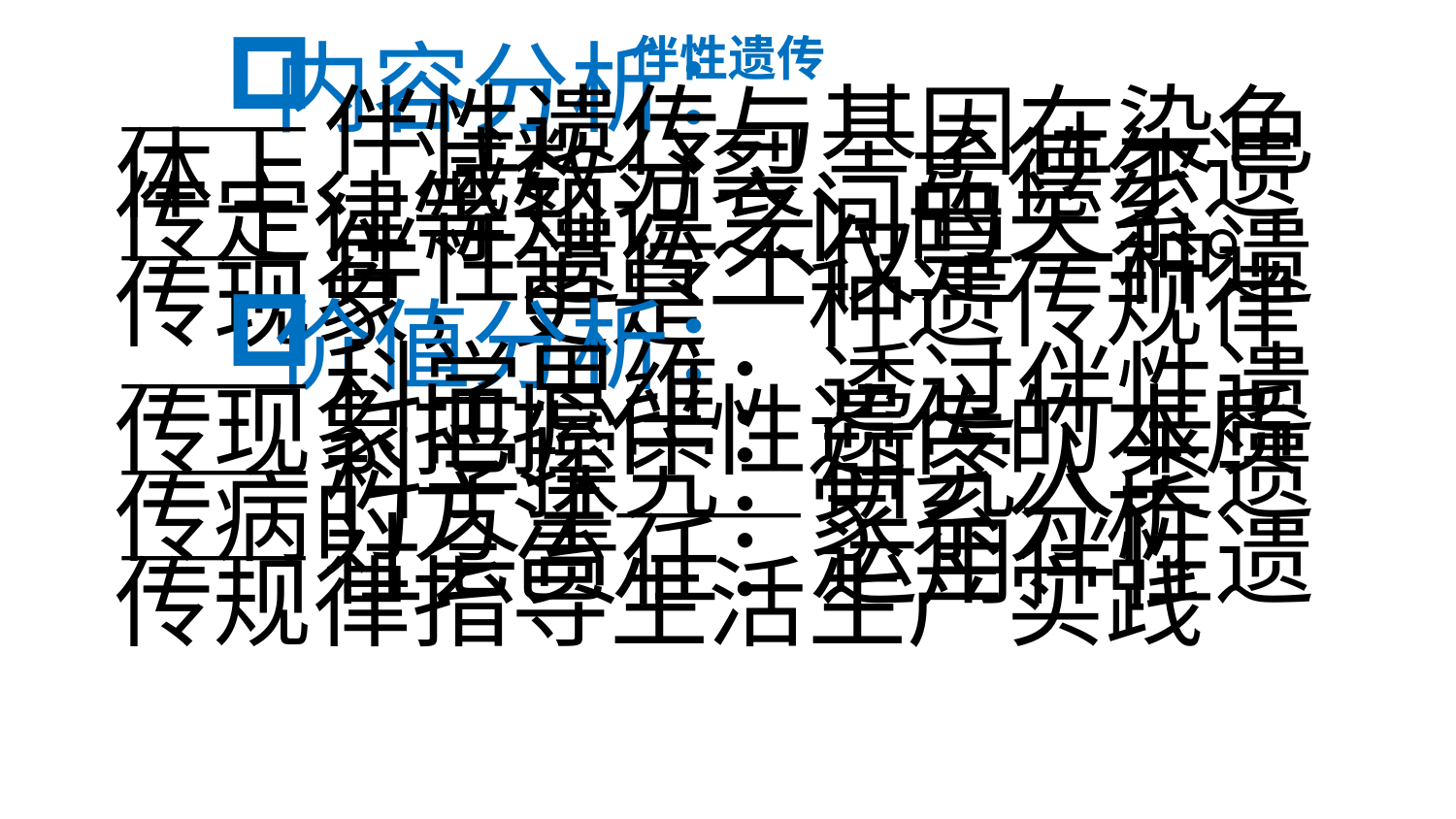

# 伴性遗传
内容分析：
——伴性遗传与基因在染色体上、减数分裂、孟德尔遗传定律等知识之间的关系。
——伴性遗传不仅是一种遗传现象，更是一种遗传规律
价值分析：
——科学思维：透过伴性遗传现象把握伴性遗传的本质
——科学探究：研究人类遗传病的方法——家系分析
——社会责任：运用伴性遗传规律指导生活生产实践